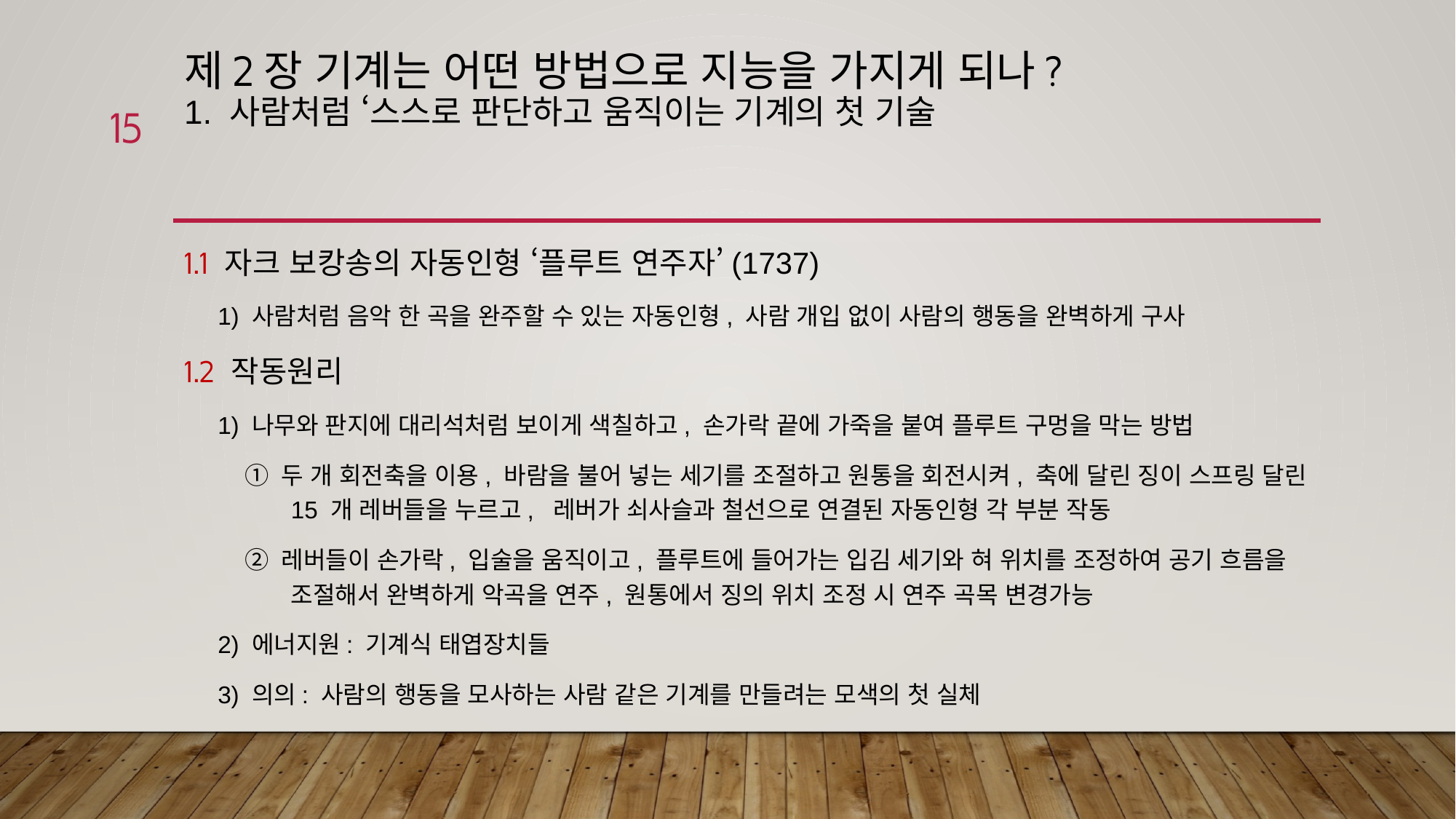

# 제2장 기계는 어떤 방법으로 지능을 가지게 되나? 1. 사람처럼 ‘스스로 판단하고 움직이는 기계의 첫 기술
15
1.1 자크 보캉송의 자동인형 ‘플루트 연주자’(1737)
     1) 사람처럼 음악 한 곡을 완주할 수 있는 자동인형, 사람 개입 없이 사람의 행동을 완벽하게 구사
1.2 작동원리
     1) 나무와 판지에 대리석처럼 보이게 색칠하고, 손가락 끝에 가죽을 붙여 플루트 구멍을 막는 방법
         ① 두 개 회전축을 이용, 바람을 불어 넣는 세기를 조절하고 원통을 회전시켜, 축에 달린 징이 스프링 달린 15 개 레버들을 누르고,  레버가 쇠사슬과 철선으로 연결된 자동인형 각 부분 작동
         ② 레버들이 손가락, 입술을 움직이고, 플루트에 들어가는 입김 세기와 혀 위치를 조정하여 공기 흐름을 조절해서 완벽하게 악곡을 연주, 원통에서 징의 위치 조정 시 연주 곡목 변경가능
     2) 에너지원: 기계식 태엽장치들
     3) 의의: 사람의 행동을 모사하는 사람 같은 기계를 만들려는 모색의 첫 실체